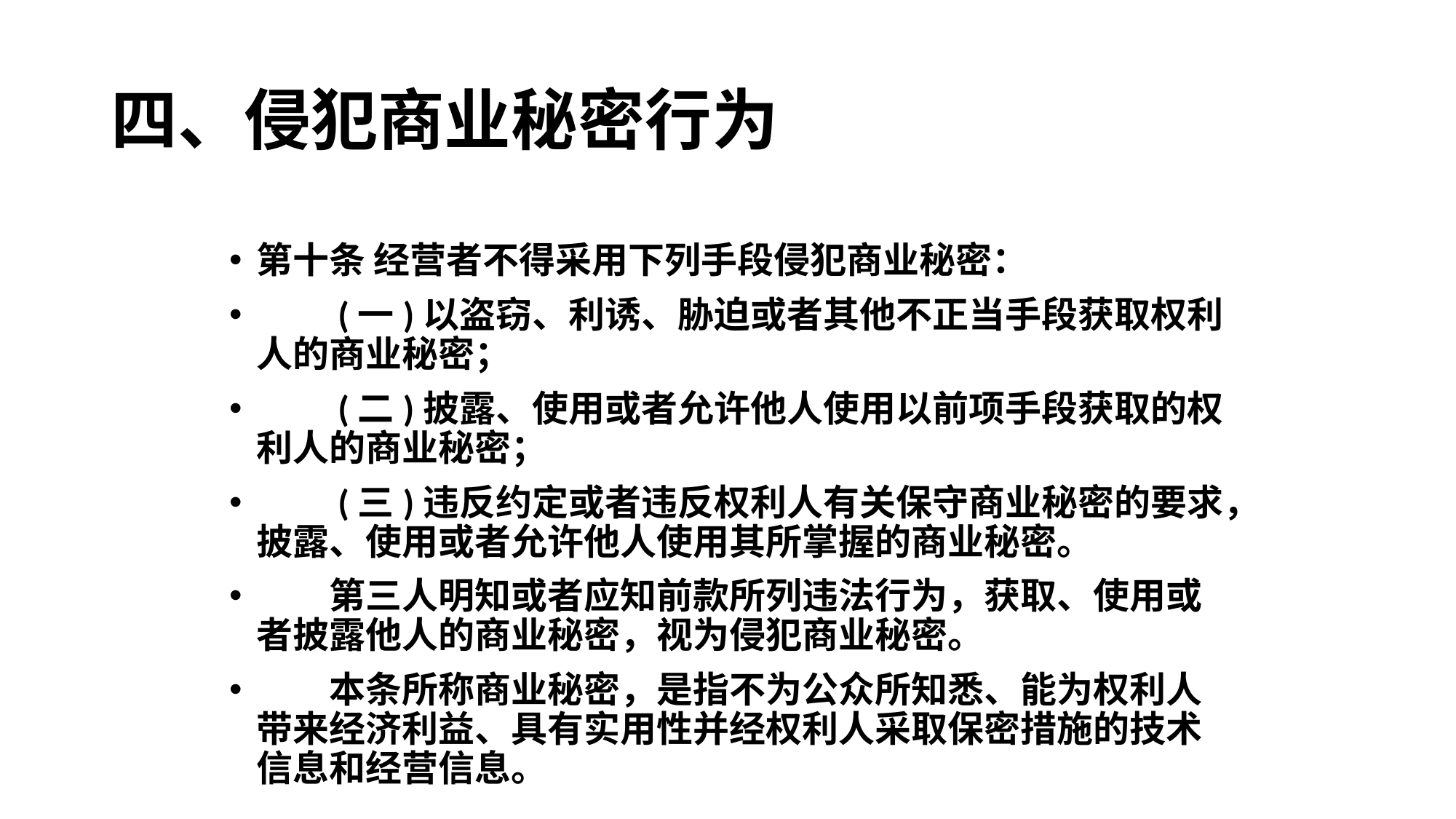

# 四、侵犯商业秘密行为
第十条 经营者不得采用下列手段侵犯商业秘密：
　　(一)以盗窃、利诱、胁迫或者其他不正当手段获取权利人的商业秘密；
　　(二)披露、使用或者允许他人使用以前项手段获取的权利人的商业秘密；
　　(三)违反约定或者违反权利人有关保守商业秘密的要求，披露、使用或者允许他人使用其所掌握的商业秘密。
　　第三人明知或者应知前款所列违法行为，获取、使用或者披露他人的商业秘密，视为侵犯商业秘密。
　　本条所称商业秘密，是指不为公众所知悉、能为权利人带来经济利益、具有实用性并经权利人采取保密措施的技术信息和经营信息。